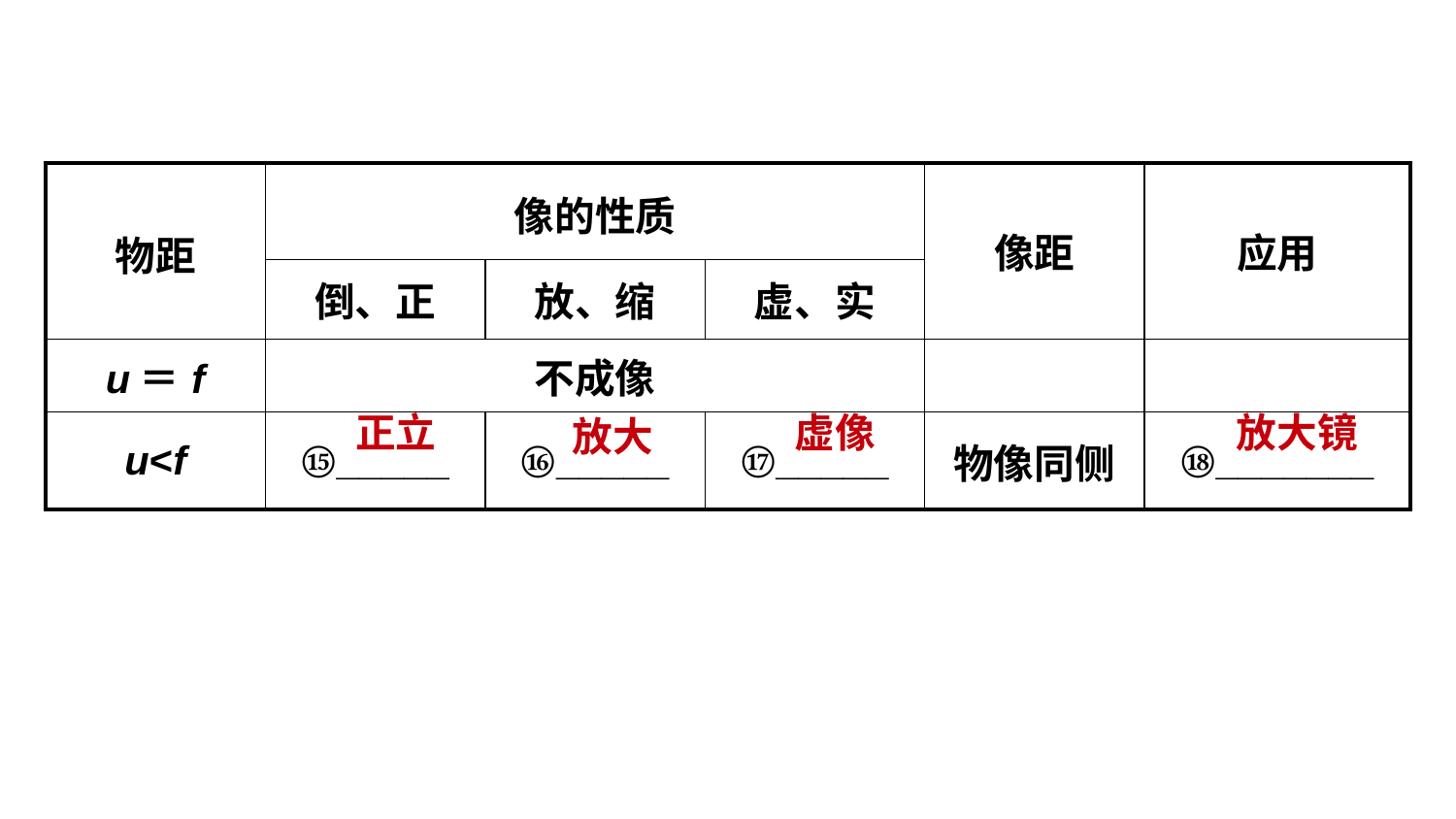

| 物距 | 像的性质 |  |  | 像距 | 应用 |
| --- | --- | --- | --- | --- | --- |
|  | 倒、正 | 放、缩 | 虚、实 |  |  |
| u＝f | 不成像 |  |  |  |  |
| u<f | ⑮\_\_\_\_\_ | ⑯\_\_\_\_\_ | ⑰\_\_\_\_\_ | 物像同侧 | ⑱\_\_\_\_\_\_\_ |
正立
虚像
放大镜
放大